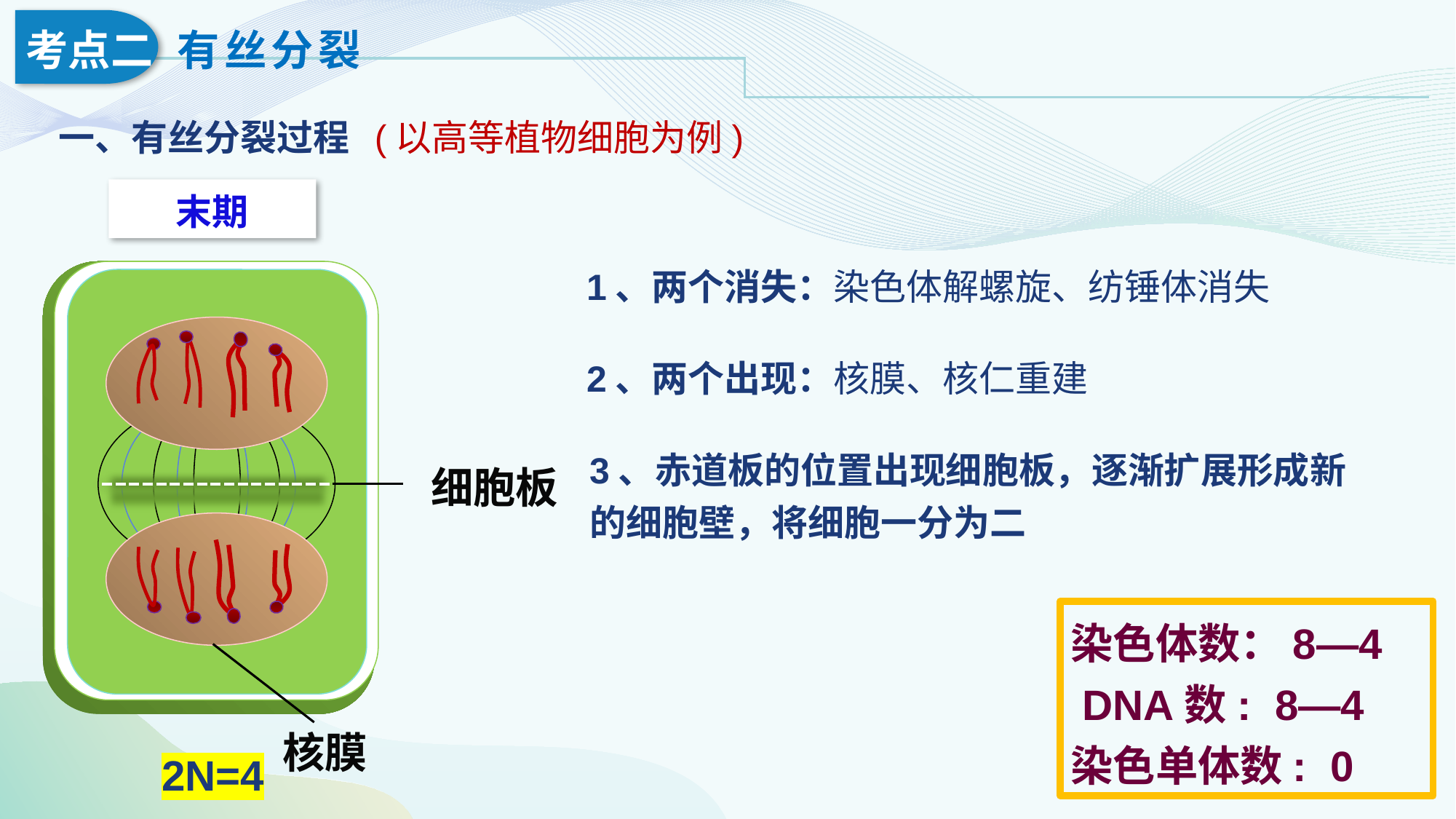

一、有丝分裂过程
(以高等植物细胞为例)
末期
1、两个消失：染色体解螺旋、纺锤体消失

细胞板

核膜
2、两个出现：核膜、核仁重建
3、赤道板的位置出现细胞板，逐渐扩展形成新的细胞壁，将细胞一分为二
染色体数：8—4
 DNA数:  8—4
染色单体数:  0
2N=4